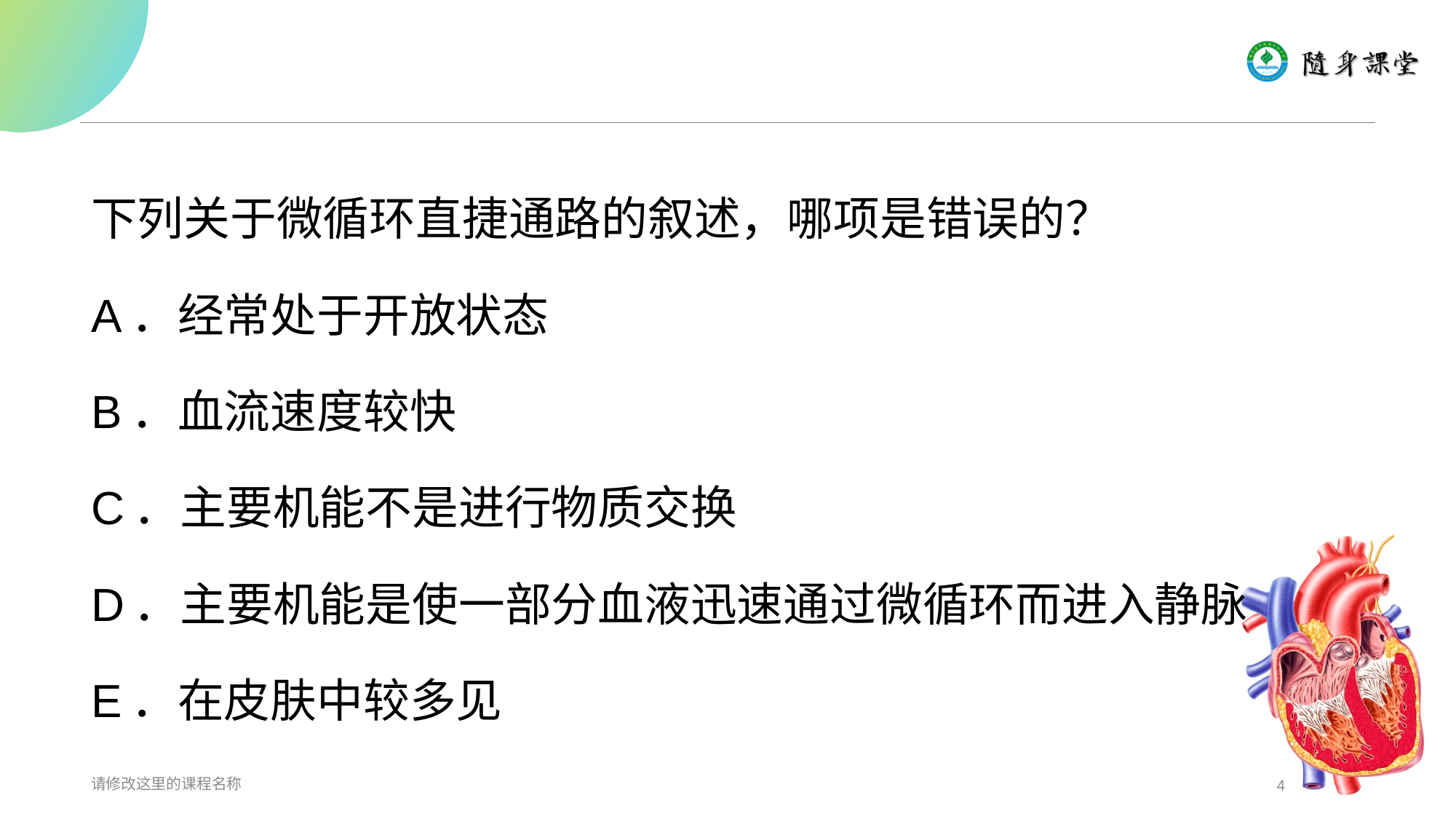

#
下列关于微循环直捷通路的叙述，哪项是错误的？
A．经常处于开放状态
B．血流速度较快
C．主要机能不是进行物质交换
D．主要机能是使一部分血液迅速通过微循环而进入静脉
E．在皮肤中较多见
请修改这里的课程名称
4